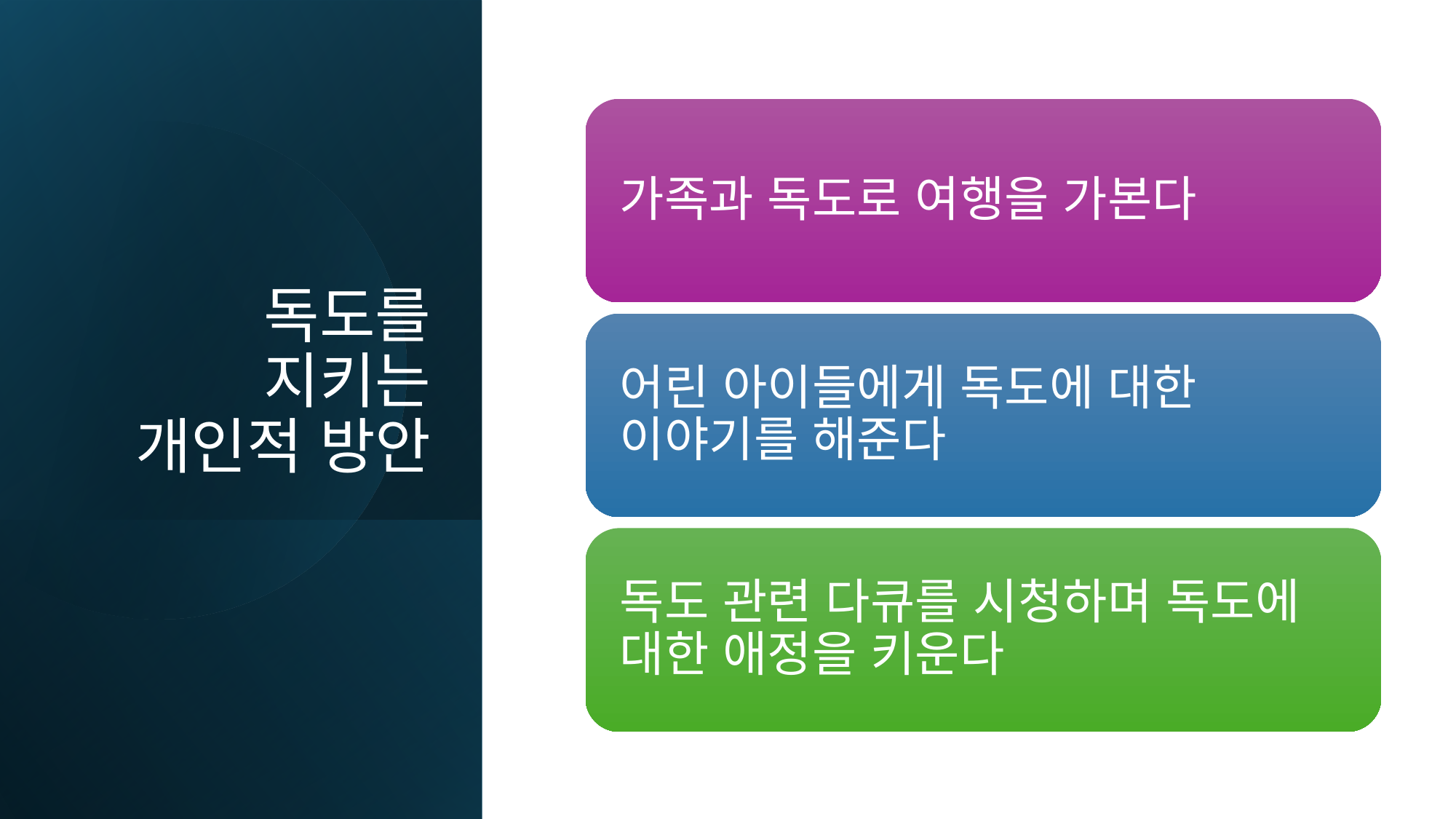

가족과 독도로 여행을 가본다
어린 아이들에게 독도에 대한 이야기를 해준다
독도 관련 다큐를 시청하며 독도에 대한 애정을 키운다

# 독도를 지키는 개인적 방안